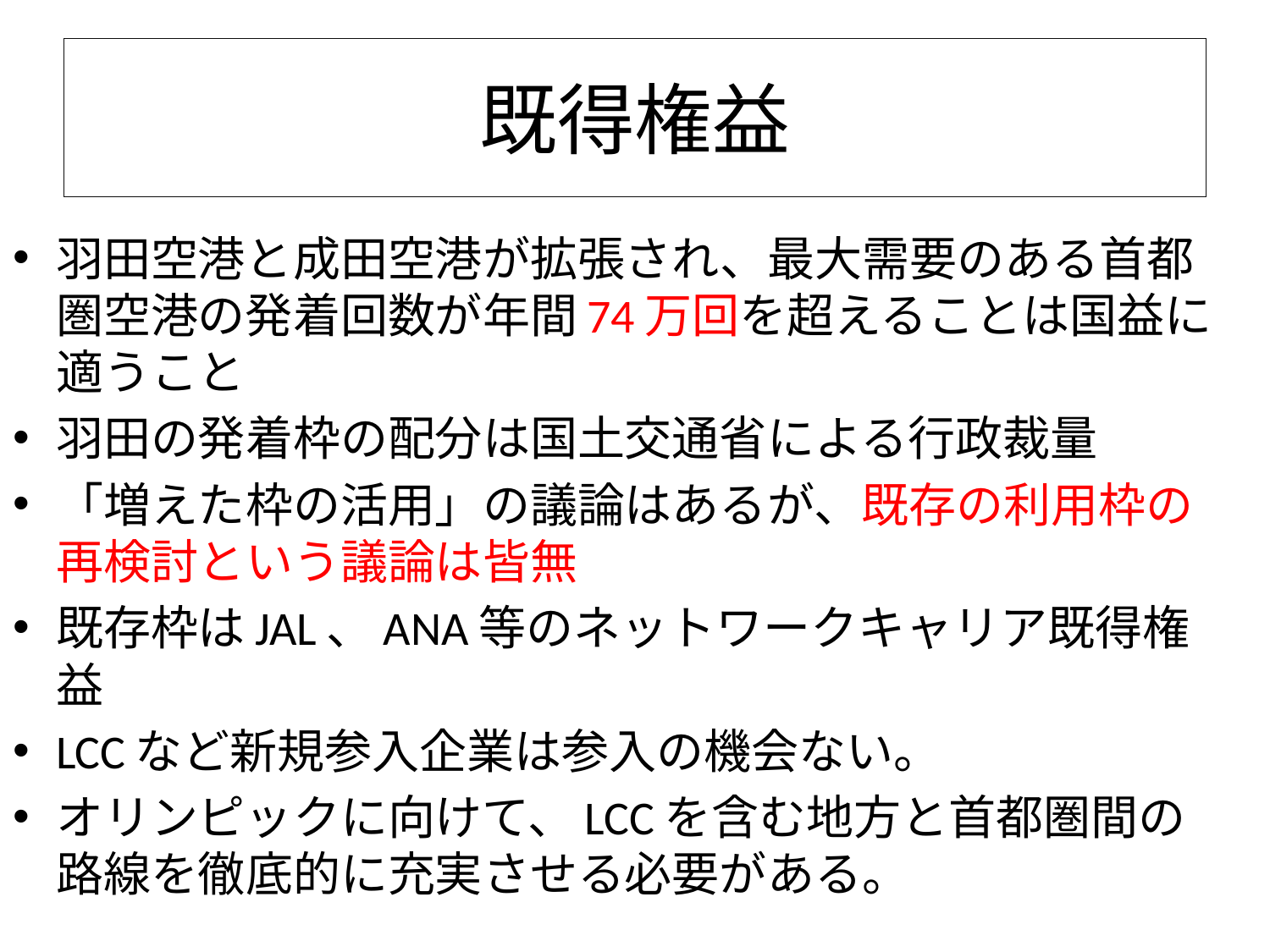

# 既得権益
羽田空港と成田空港が拡張され、最大需要のある首都圏空港の発着回数が年間74万回を超えることは国益に適うこと
羽田の発着枠の配分は国土交通省による行政裁量
「増えた枠の活用」の議論はあるが、既存の利用枠の再検討という議論は皆無
既存枠はJAL、ANA等のネットワークキャリア既得権益
LCCなど新規参入企業は参入の機会ない。
オリンピックに向けて、LCCを含む地方と首都圏間の路線を徹底的に充実させる必要がある。